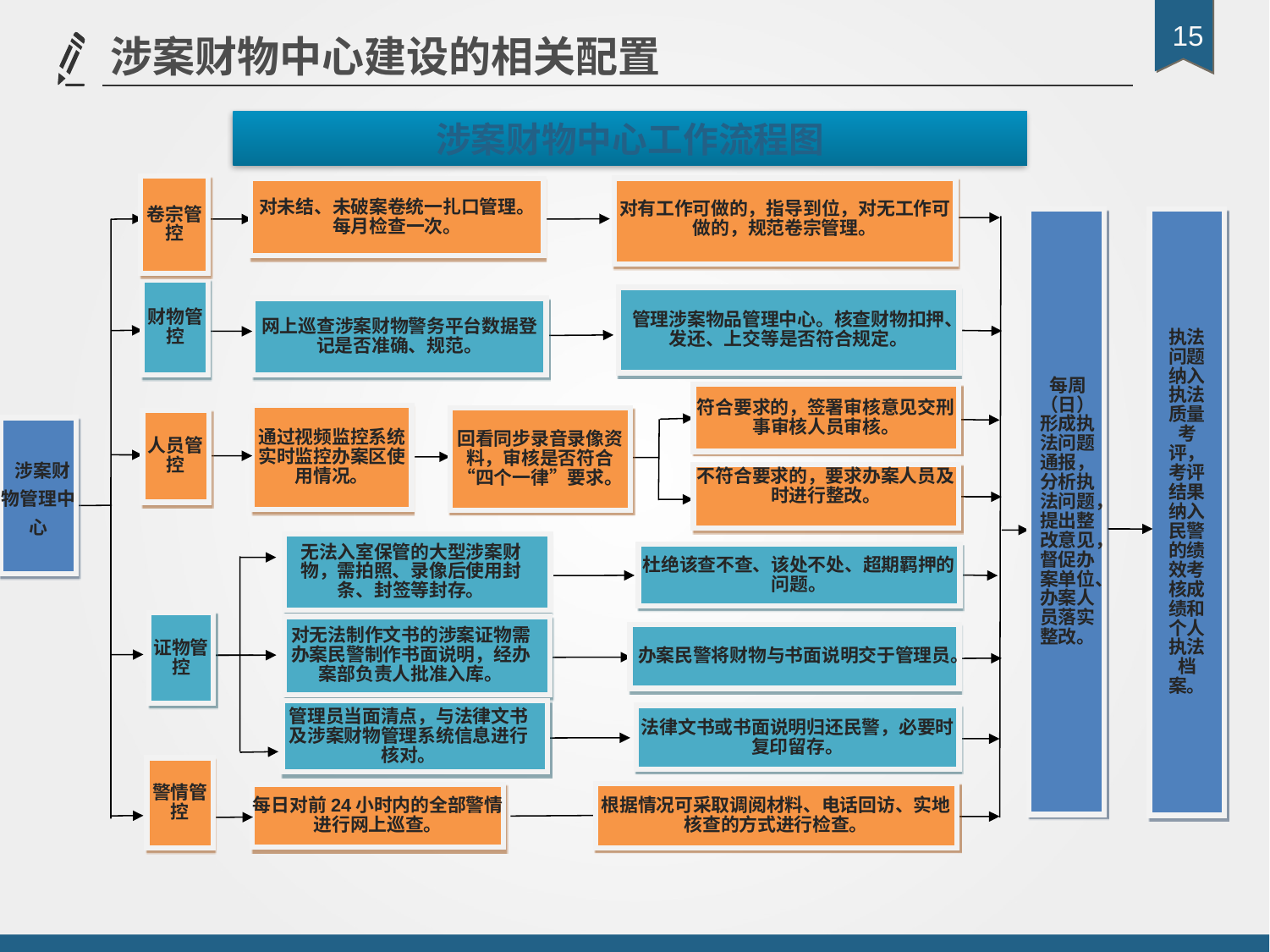

涉案财物管理中心

卷宗管控
人员管控
财物管控
警情管控
证物管控

对未结、未破案卷统一扎口管理。每月检查一次。
每日对前24小时内的全部警情进行网上巡查。
通过视频监控系统实时监控办案区使用情况。
网上巡查涉案财物警务平台数据登记是否准确、规范。
管理员当面清点，与法律文书及涉案财物管理系统信息进行核对。
对无法制作文书的涉案证物需办案民警制作书面说明，经办案部负责人批准入库。
无法入室保管的大型涉案财物，需拍照、录像后使用封条、封签等封存。

回看同步录音录像资料，审核是否符合“四个一律”要求。

根据情况可采取调阅材料、电话回访、实地核查的方式进行检查。

对有工作可做的，指导到位，对无工作可做的，规范卷宗管理。

管理涉案物品管理中心。核查财物扣押、发还、上交等是否符合规定。

办案民警将财物与书面说明交于管理员。
法律文书或书面说明归还民警，必要时复印留存。
杜绝该查不查、该处不处、超期羁押的问题。

不符合要求的，要求办案人员及时进行整改。

符合要求的，签署审核意见交刑事审核人员审核。

每周（日）形成执法问题通报，分析执法问题，提出整改意见，督促办案单位、办案人员落实整改。

执法问题纳入执法质量考评，考评结果纳入民警的绩效考核成绩和个人执法档案。
涉案财物中心建设的相关配置

涉案财物中心工作流程图